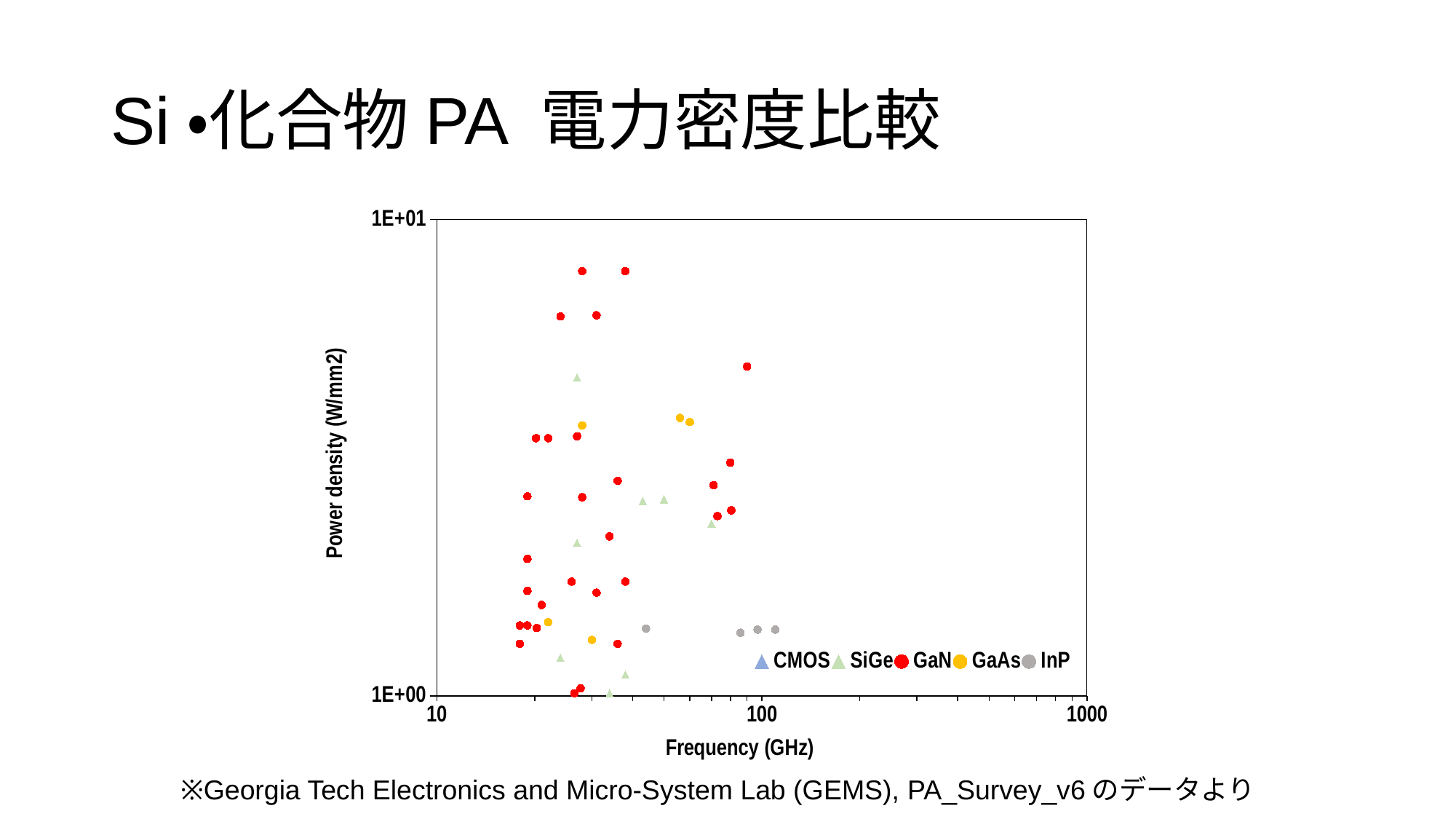

# Si・化合物PA 電力密度比較

### Chart

| Category |  |  |  |  |  |
|---|---|---|---|---|---|
※Georgia Tech Electronics and Micro-System Lab (GEMS), PA_Survey_v6のデータより